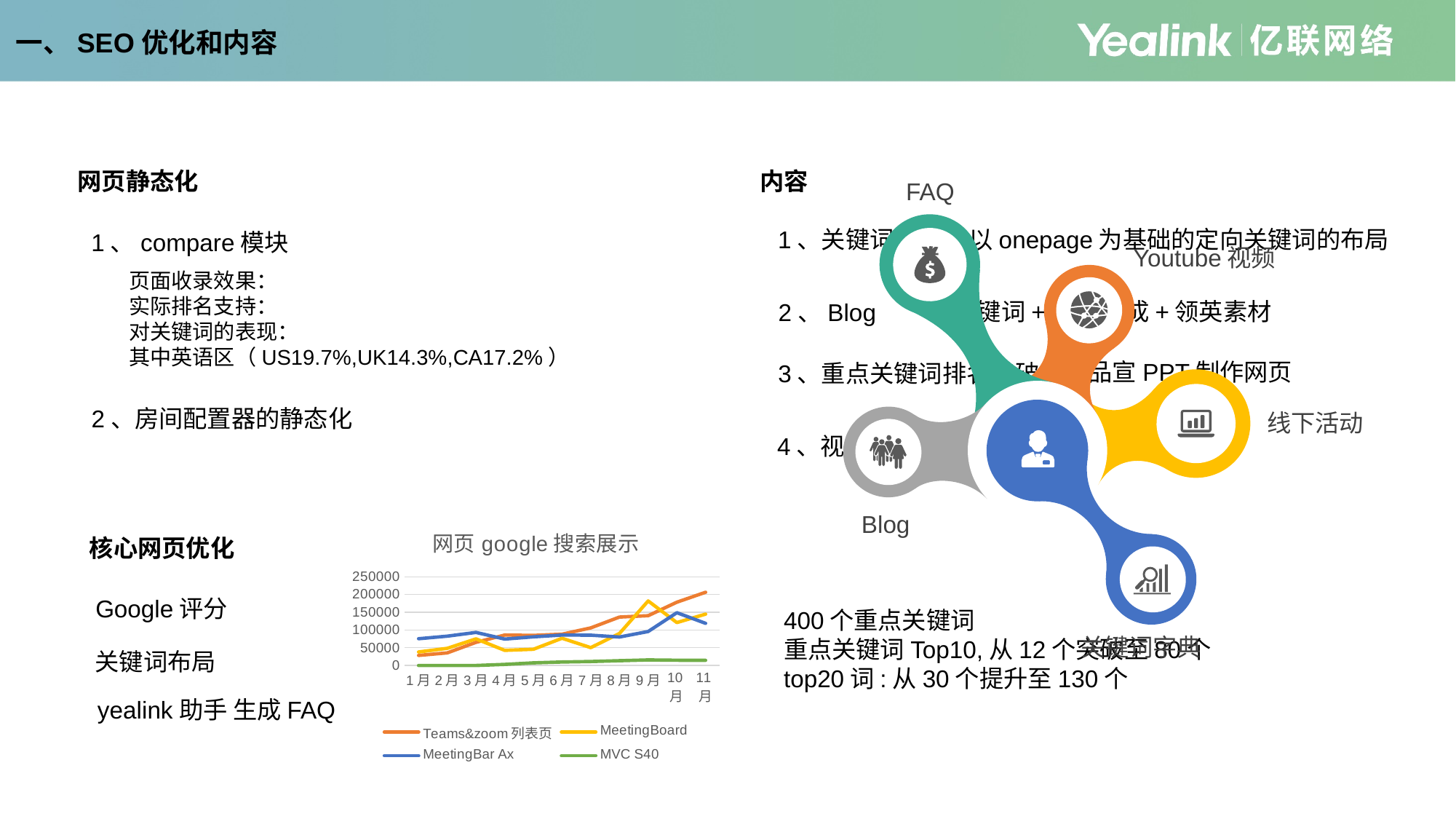

一、SEO优化和内容
网页静态化
内容
FAQ

Youtube视频

线下活动

Blog

关键词字典
1、关键词字典
以onepage为基础的定向关键词的布局
1、compare模块
页面收录效果：
实际排名支持：
对关键词的表现：
其中英语区（US19.7%,UK14.3%,CA17.2%）
关键词+GPT生成+领英素材
2、Blog
品宣PPT制作网页
3、重点关键词排名突破
2、房间配置器的静态化
4、视频
Youtube的历史视频

### Chart: 网页google搜索展示

| Category | Teams&zoom列表页 | MeetingBoard | MeetingBar Ax | MVC S40 |
|---|---|---|---|---|
| 1月 | 28237.0 | 38007.0 | 75324.0 | 0.0 |
| 2月 | 35398.0 | 48299.0 | 82671.0 | 0.0 |
| 3月 | 65098.0 | 74928.0 | 93304.0 | 0.0 |
| 4月 | 85910.0 | 42652.0 | 74383.0 | 2929.0 |
| 5月 | 84862.0 | 45622.0 | 80807.0 | 7345.0 |
| 6月 | 88279.0 | 76684.0 | 85860.0 | 9793.0 |
| 7月 | 105998.0 | 50201.0 | 85538.0 | 11051.0 |
| 8月 | 136551.0 | 90214.0 | 80322.0 | 13425.0 |
| 9月 | 140398.0 | 181956.0 | 95830.0 | 15579.0 |
| 10月 | 178442.0 | 121061.0 | 148924.0 | 14720.0 |
| 11月 | 206429.0 | 144743.0 | 118829.0 | 14519.0 |
核心网页优化
Google评分
400个重点关键词
重点关键词Top10,从12个突破至80个
top20词:从30个提升至130个
关键词布局
yealink助手 生成FAQ